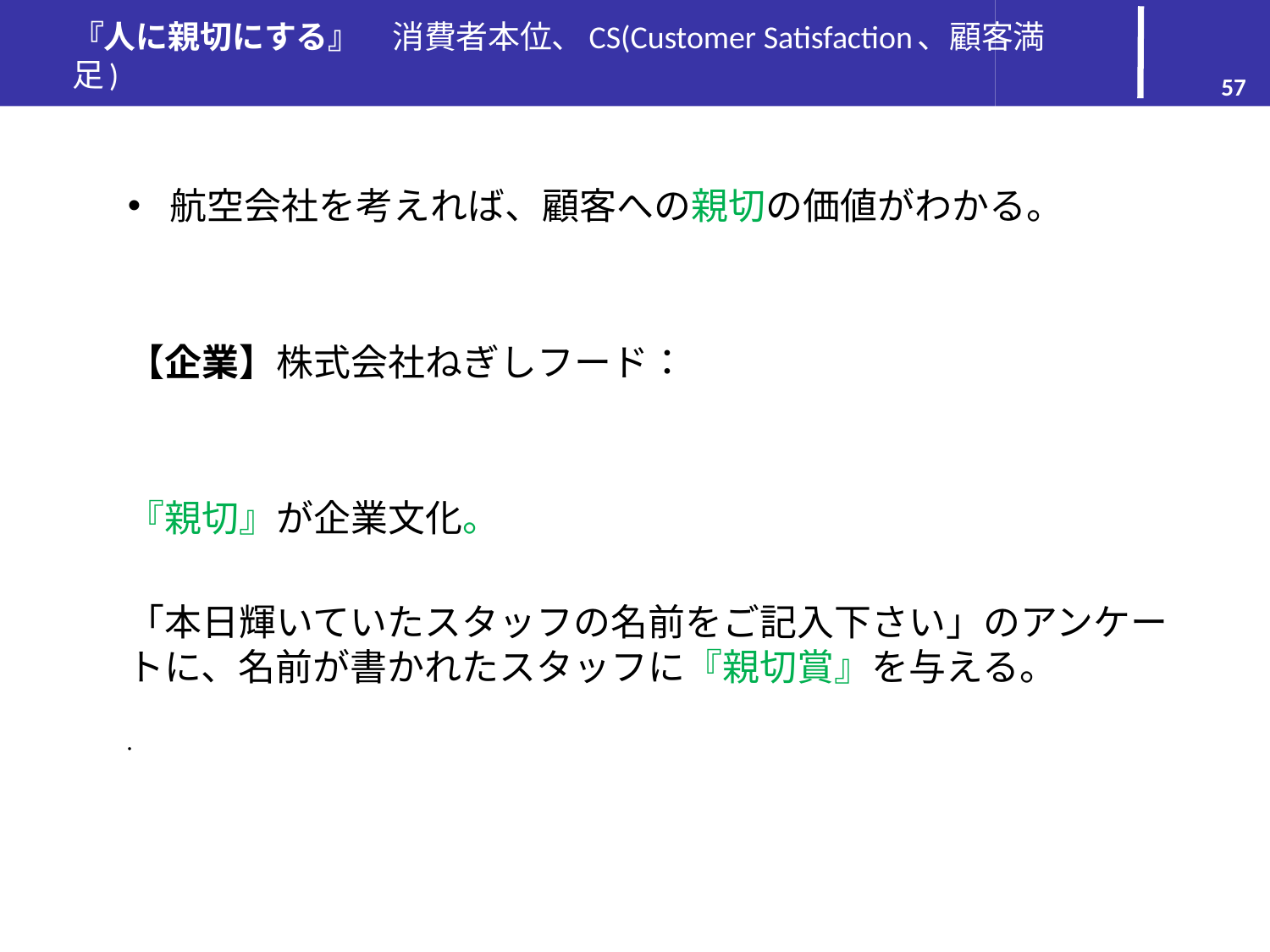

# 『人に親切にする』　消費者本位、CS(Customer Satisfaction、顧客満足)
57
航空会社を考えれば、顧客への親切の価値がわかる。

【企業】株式会社ねぎしフード：

『親切』が企業文化。

「本日輝いていたスタッフの名前をご記入下さい」のアンケートに、名前が書かれたスタッフに『親切賞』を与える。